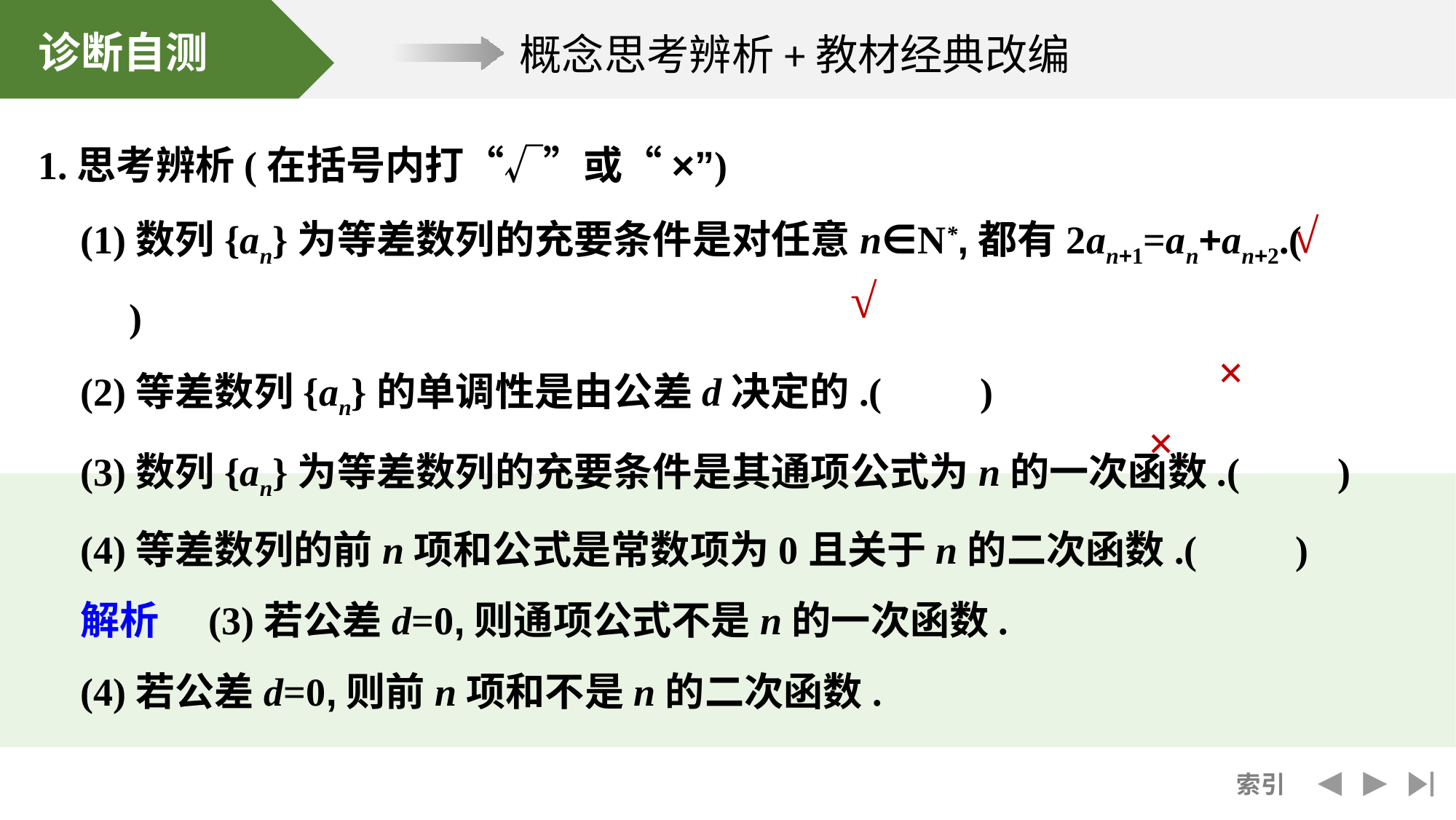

1.思考辨析(在括号内打“√”或“×”)
	(1)数列{an}为等差数列的充要条件是对任意n∈N*,都有2an+1=an+an+2.(　　)
	(2)等差数列{an}的单调性是由公差d决定的.(　　)
	(3)数列{an}为等差数列的充要条件是其通项公式为n的一次函数.(　　)
	(4)等差数列的前n项和公式是常数项为0且关于n的二次函数.(　　)
	解析　(3)若公差d=0,则通项公式不是n的一次函数.
	(4)若公差d=0,则前n项和不是n的二次函数.
√
√
×
×